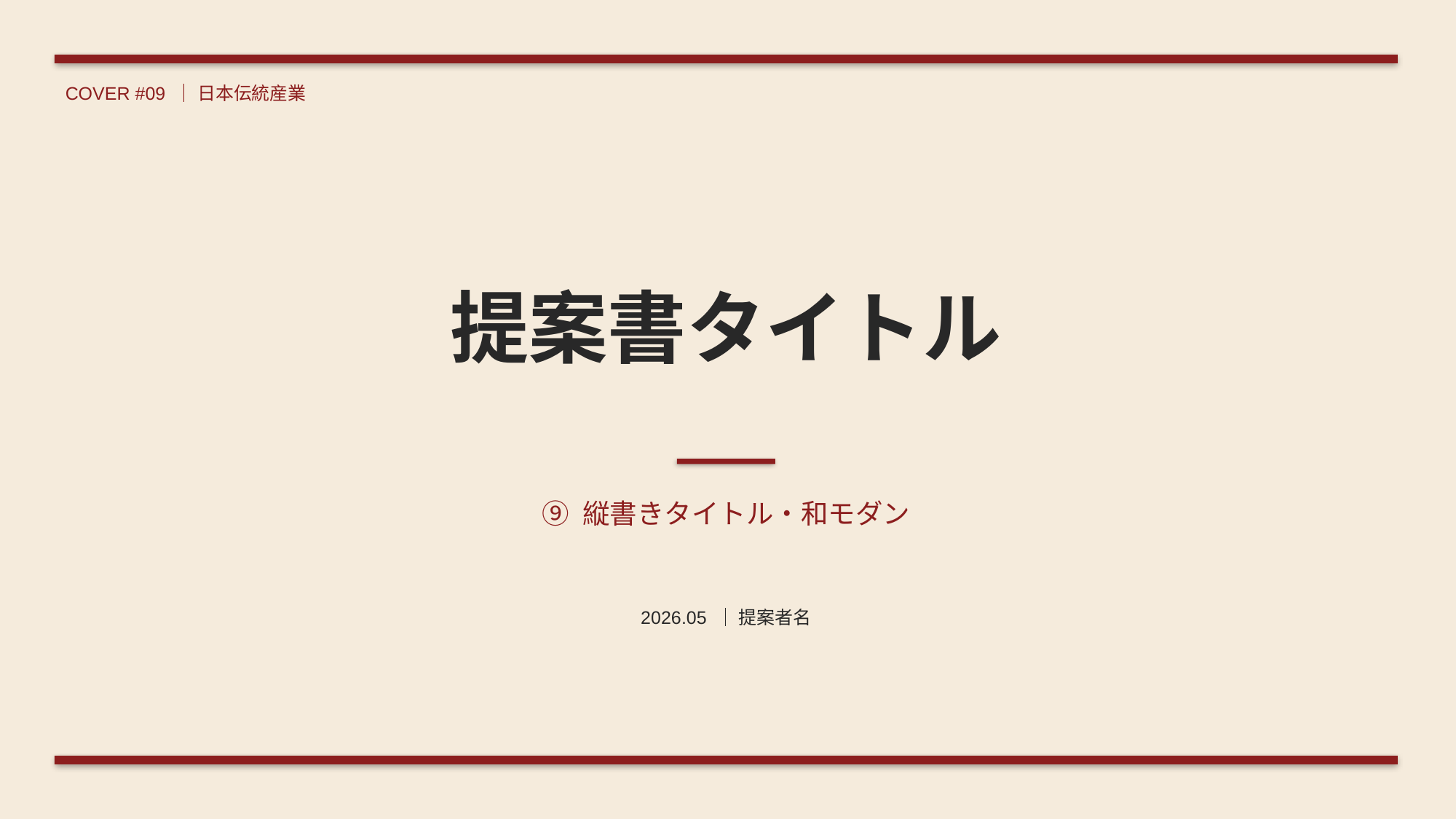

COVER #09 ｜ 日本伝統産業
提案書タイトル

⑨ 縦書きタイトル・和モダン
2026.05 ｜ 提案者名